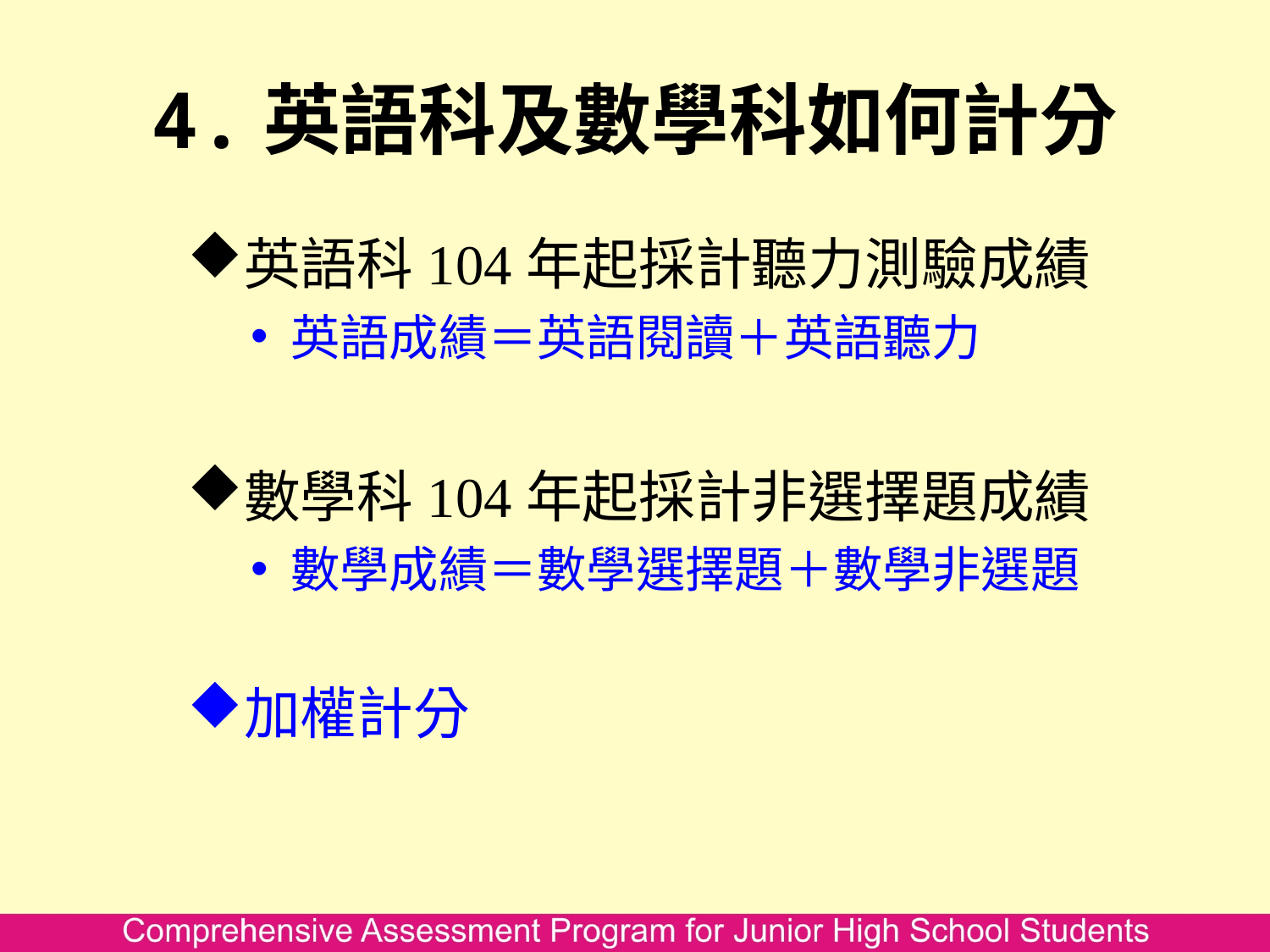

# 4.英語科及數學科如何計分
英語科104年起採計聽力測驗成績
英語成績＝英語閱讀＋英語聽力

數學科104年起採計非選擇題成績
數學成績＝數學選擇題＋數學非選題

加權計分